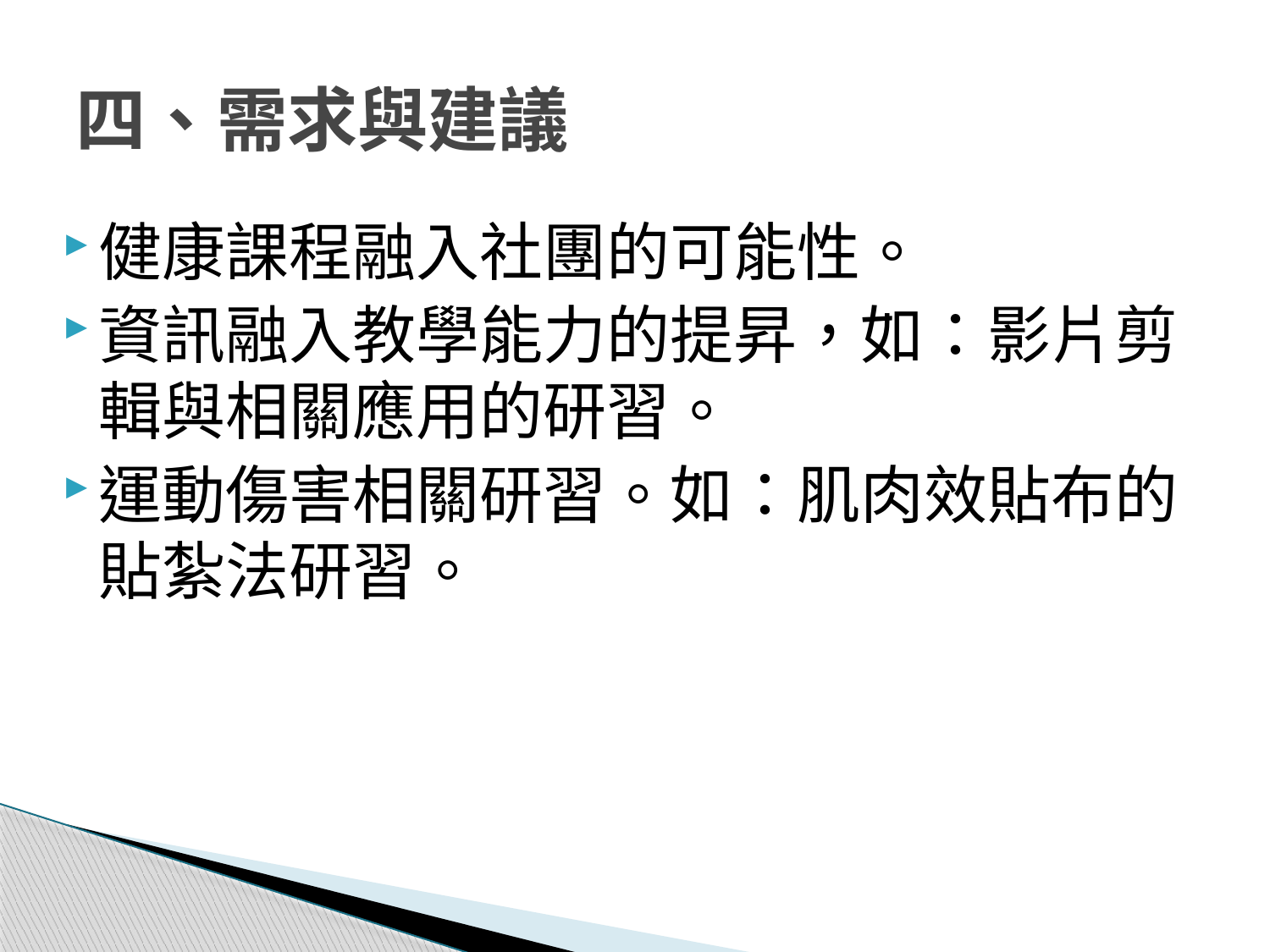

# 四、需求與建議
健康課程融入社團的可能性。
資訊融入教學能力的提昇，如：影片剪輯與相關應用的研習。
運動傷害相關研習。如：肌肉效貼布的貼紮法研習。